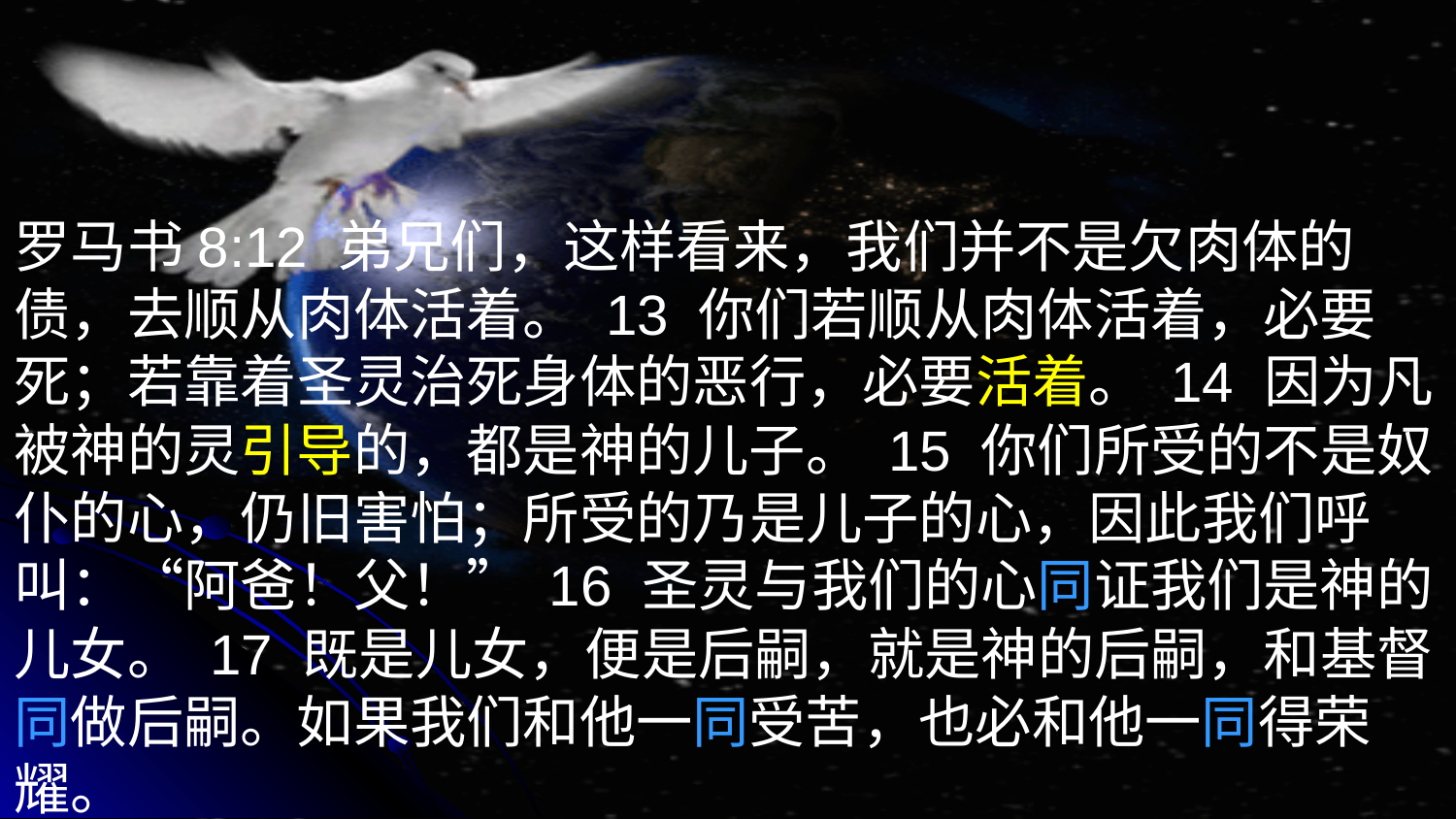

罗马书8:12 弟兄们，这样看来，我们并不是欠肉体的债，去顺从肉体活着。 13 你们若顺从肉体活着，必要死；若靠着圣灵治死身体的恶行，必要活着。 14 因为凡被神的灵引导的，都是神的儿子。 15 你们所受的不是奴仆的心，仍旧害怕；所受的乃是儿子的心，因此我们呼叫：“阿爸！父！” 16 圣灵与我们的心同证我们是神的儿女。 17 既是儿女，便是后嗣，就是神的后嗣，和基督同做后嗣。如果我们和他一同受苦，也必和他一同得荣耀。